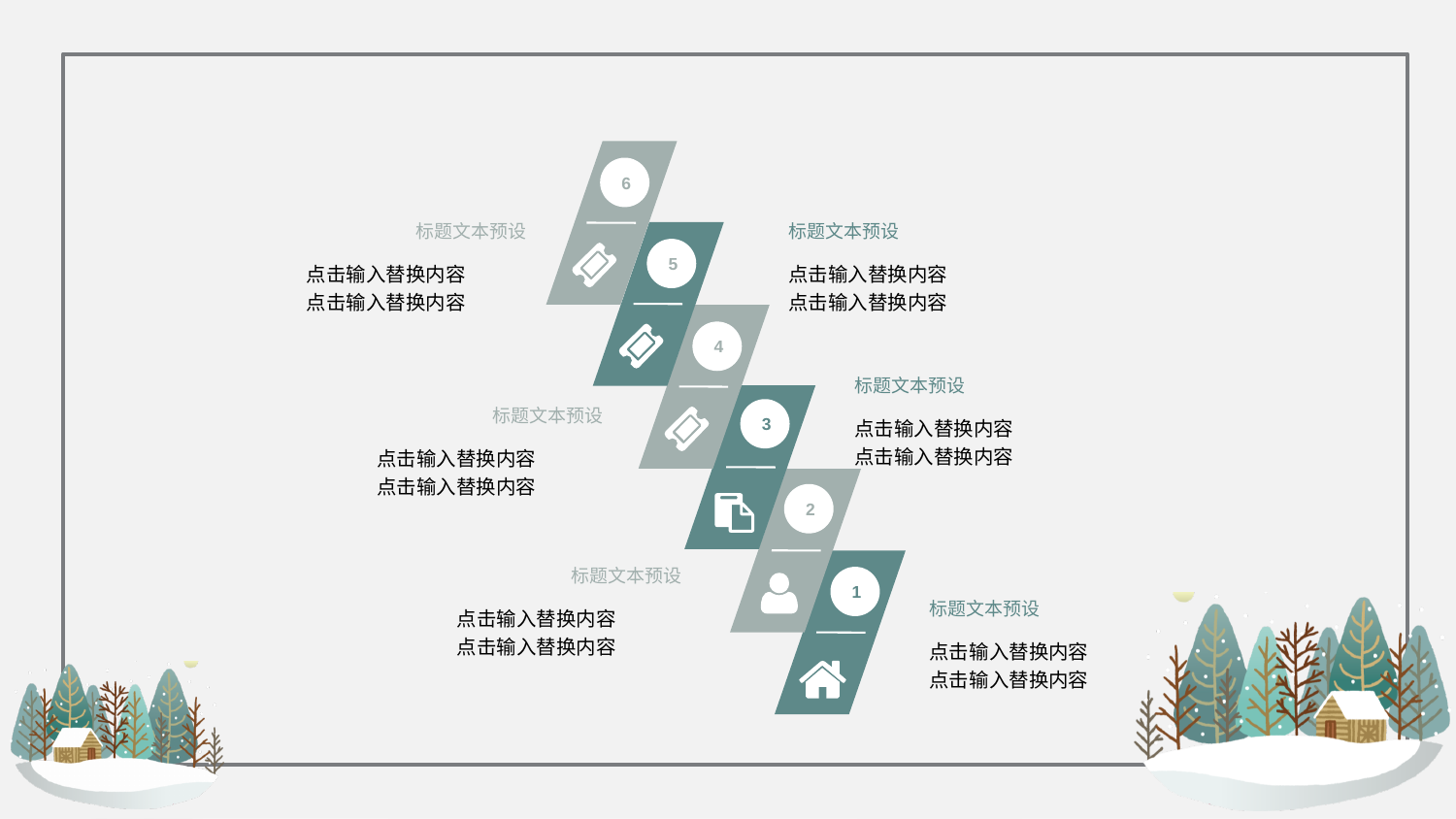

6

标题文本预设
点击输入替换内容
点击输入替换内容
标题文本预设
点击输入替换内容
点击输入替换内容

5

4

标题文本预设
点击输入替换内容
点击输入替换内容

标题文本预设
点击输入替换内容
点击输入替换内容
3

2

标题文本预设
点击输入替换内容
点击输入替换内容
1

标题文本预设
点击输入替换内容
点击输入替换内容